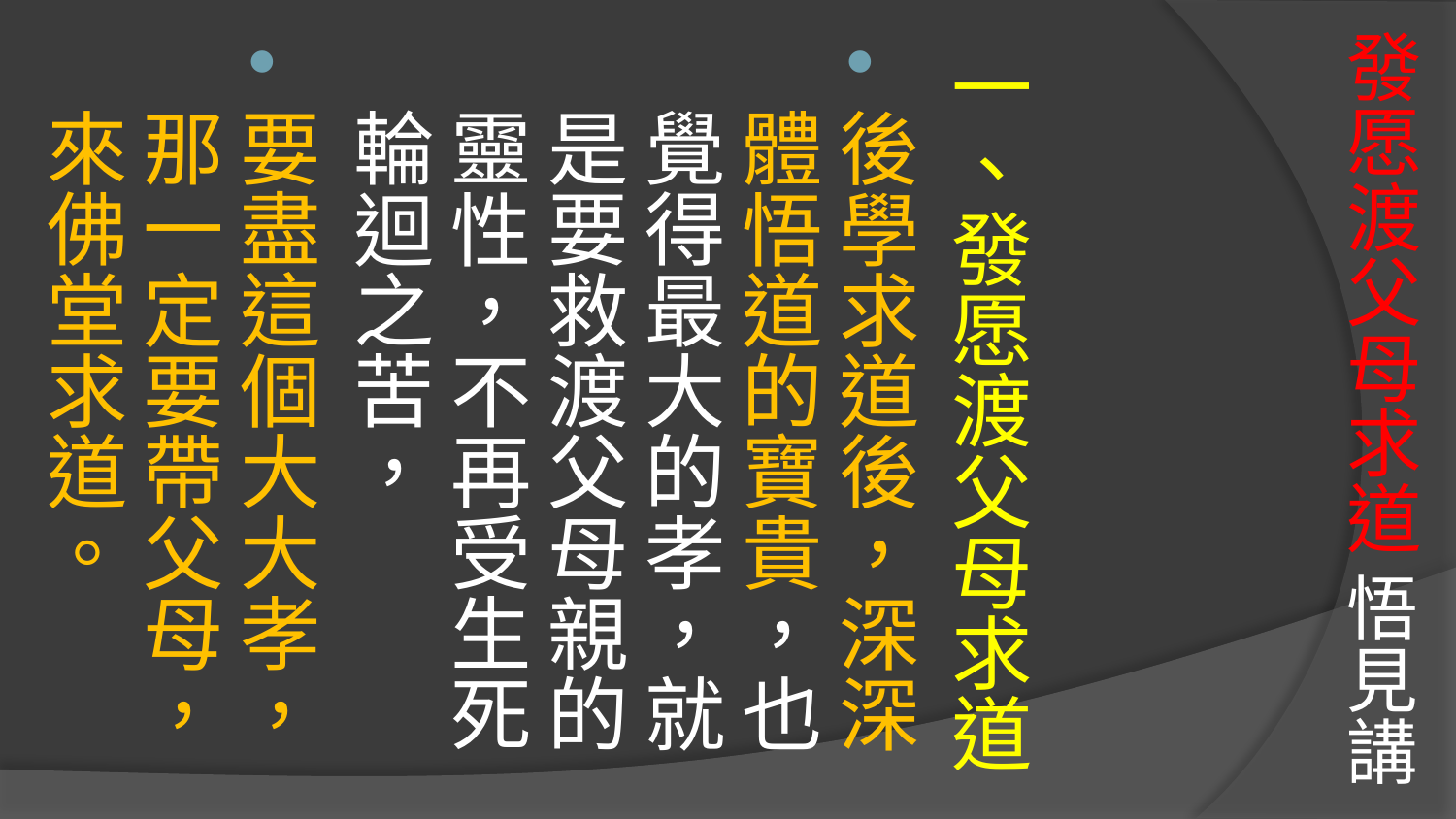

# 發愿渡父母求道 悟見講
一、發愿渡父母求道
後學求道後，深深體悟道的寶貴，也覺得最大的孝，就是要救渡父母親的靈性，不再受生死輪迴之苦，
要盡這個大大孝，那一定要帶父母，來佛堂求道。